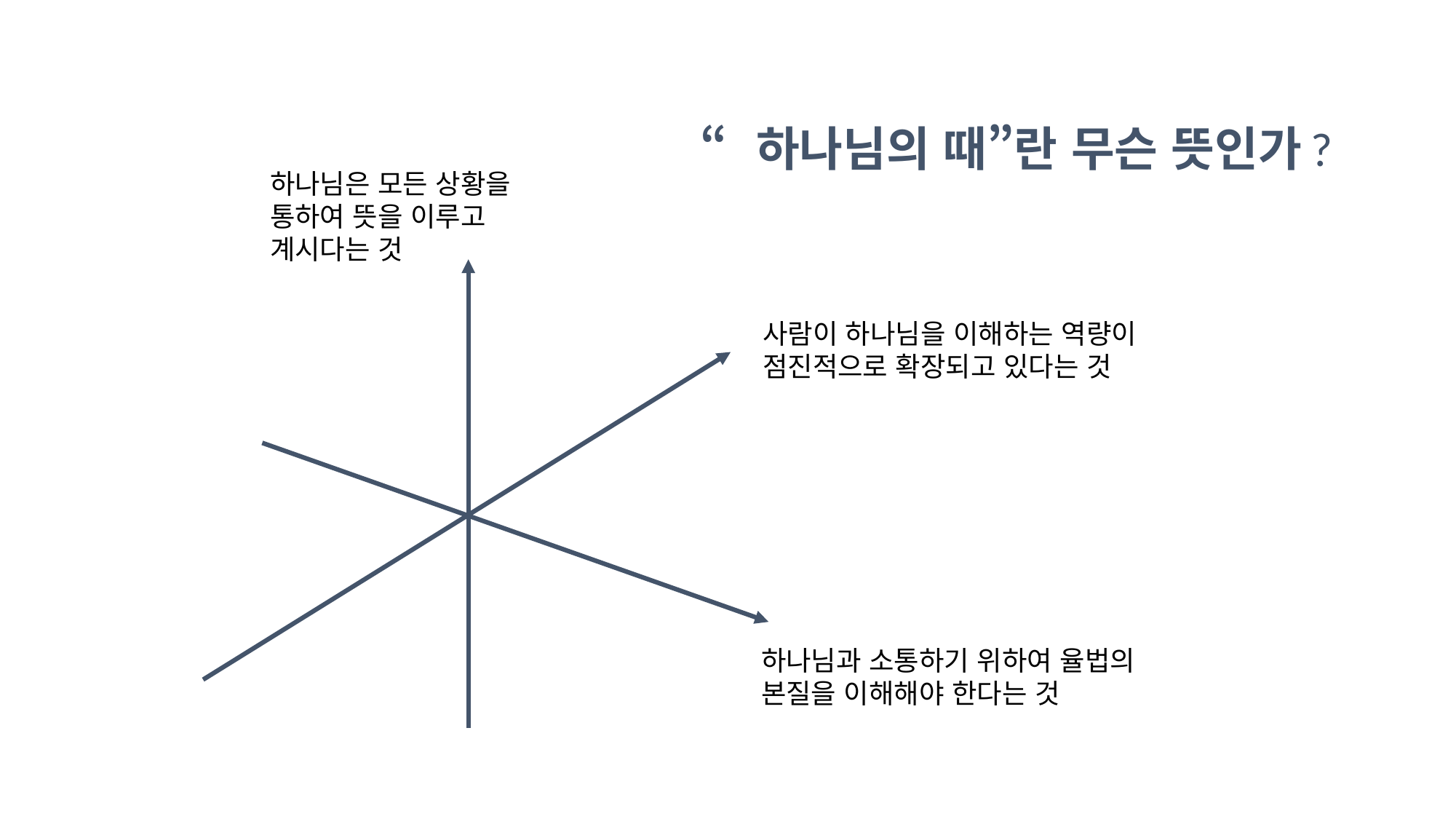

# “하나님의 때”란 무슨 뜻인가?
하나님은 모든 상황을 통하여 뜻을 이루고 계시다는 것
사람이 하나님을 이해하는 역량이 점진적으로 확장되고 있다는 것
하나님과 소통하기 위하여 율법의 본질을 이해해야 한다는 것